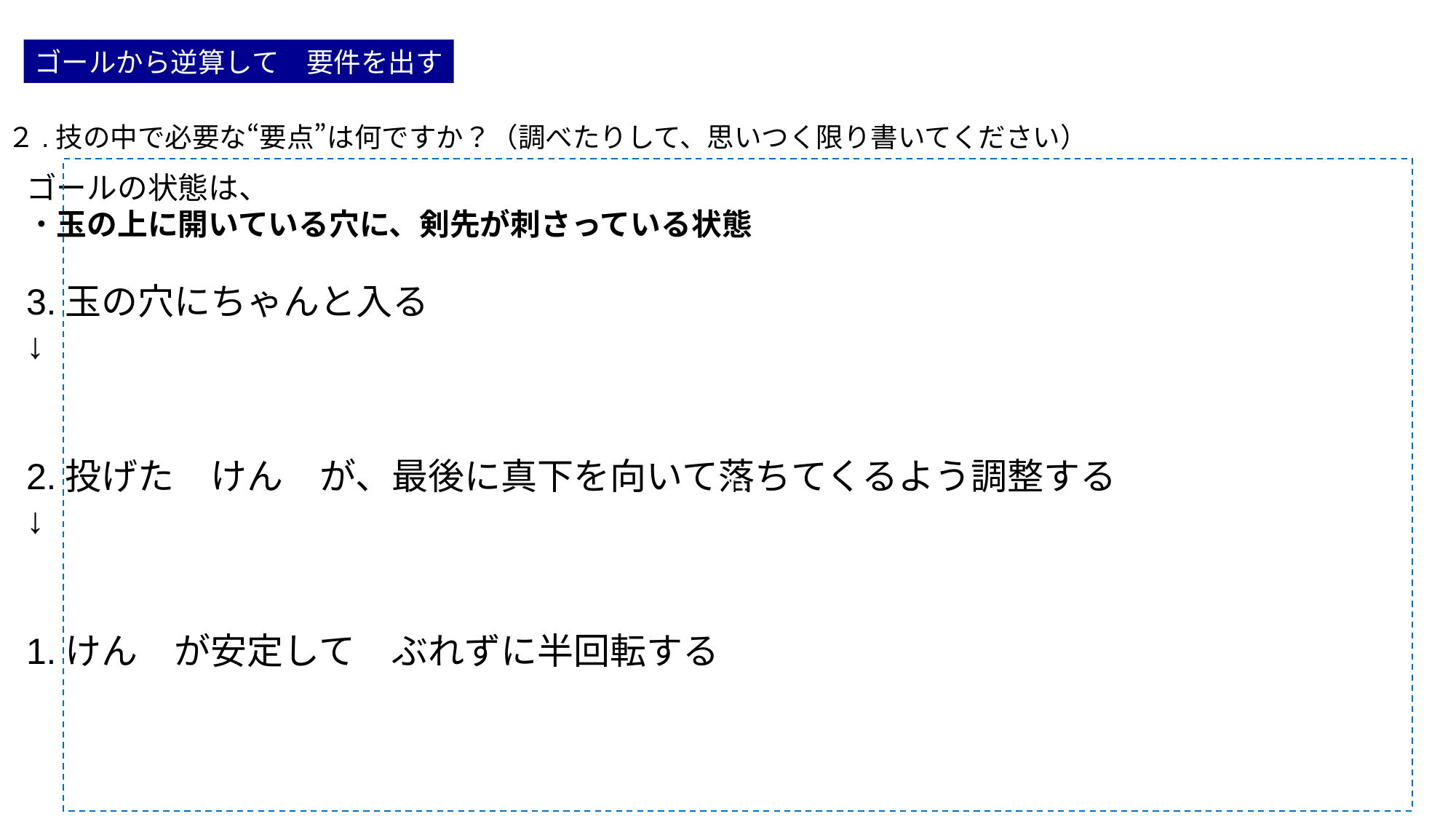

ゴールから逆算して　要件を出す
Q２.技の中で必要な“要点”は何ですか？（調べたりして、思いつく限り書いてください）
D
ゴールの状態は、
・玉の上に開いている穴に、剣先が刺さっている状態

3.玉の穴にちゃんと入る
↓

2.投げた　けん　が、最後に真下を向いて落ちてくるよう調整する
↓

1.けん　が安定して　ぶれずに半回転する